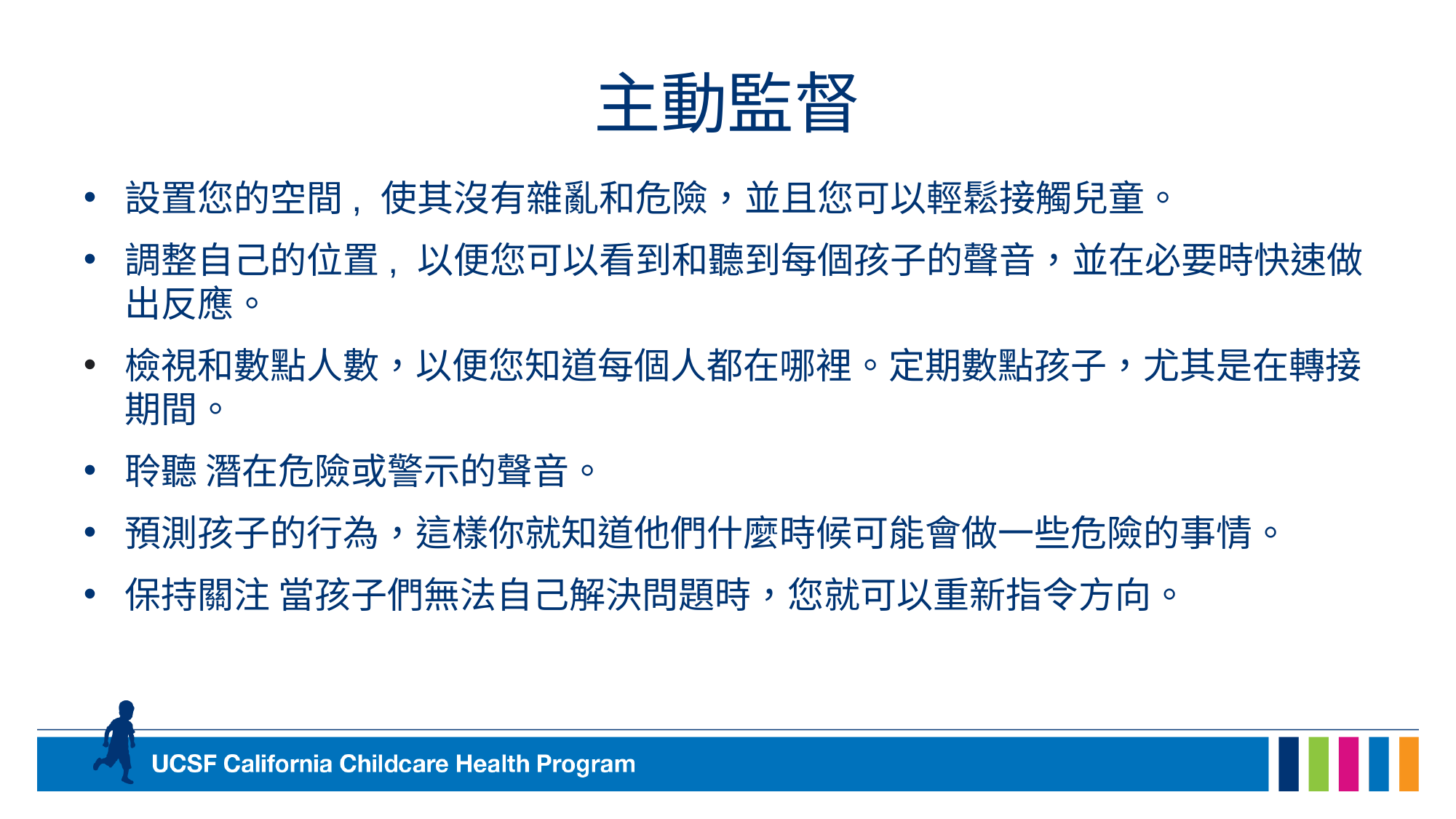

# 主動監督
設置您的空間, 使其沒有雜亂和危險，並且您可以輕鬆接觸兒童。
調整自己的位置, 以便您可以看到和聽到每個孩子的聲音，並在必要時快速做出反應。
檢視和數點人數，以便您知道每個人都在哪裡。定期數點孩子，尤其是在轉接期間。
聆聽 潛在危險或警示的聲音。
預測孩子的行為，這樣你就知道他們什麼時候可能會做一些危險的事情。
保持關注 當孩子們無法自己解決問題時，您就可以重新指令方向。